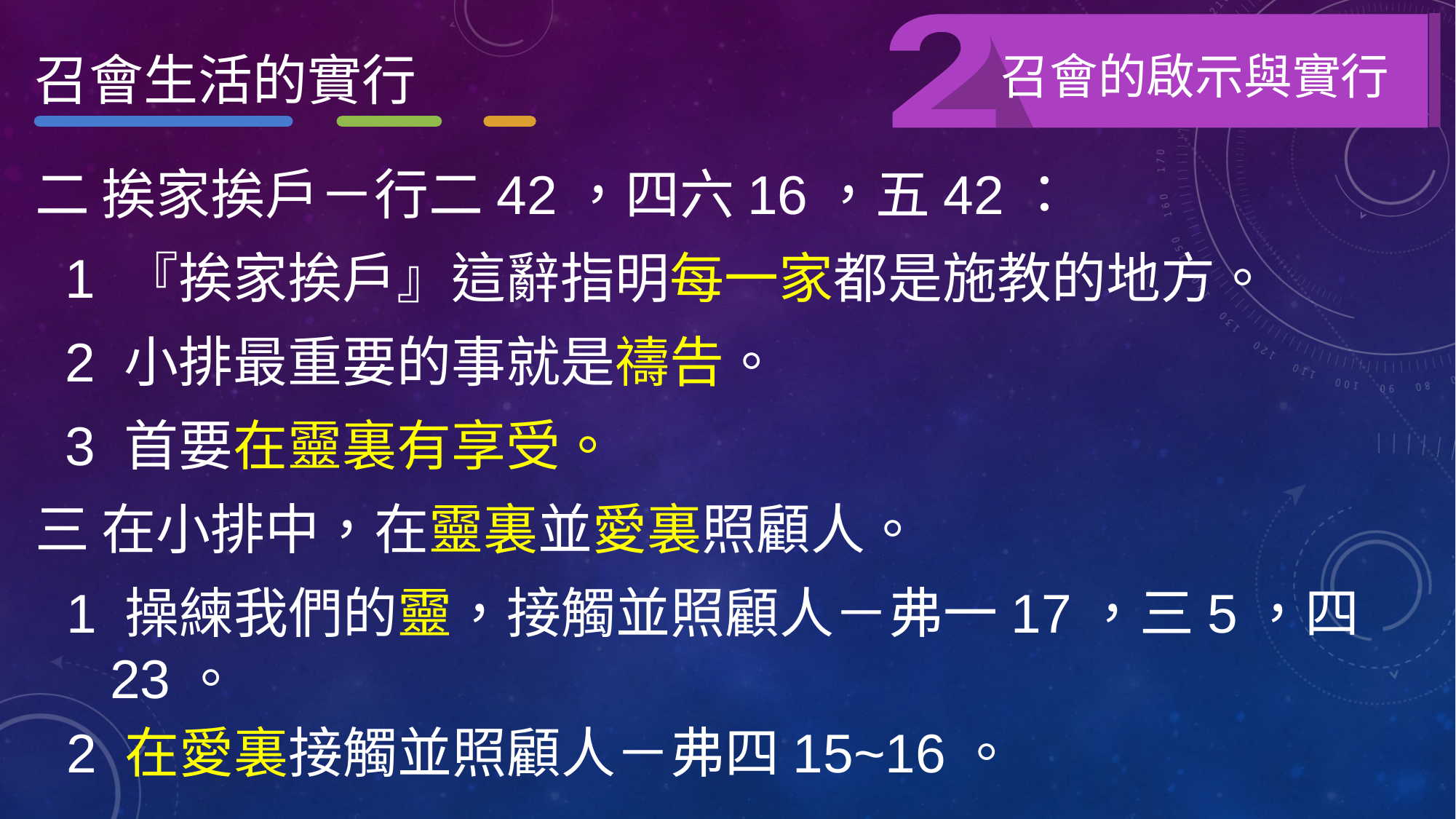

召會的啟示與實行

召會生活的實行
召會的啟示與實行

二 挨家挨戶－行二42，四六16，五42：
  1 『挨家挨戶』這辭指明每一家都是施教的地方。
  2 小排最重要的事就是禱告。
  3 首要在靈裏有享受。
三 在小排中，在靈裏並愛裏照顧人。
1 操練我們的靈，接觸並照顧人－弗一17，三5，四23。
2 在愛裏接觸並照顧人－弗四15~16。